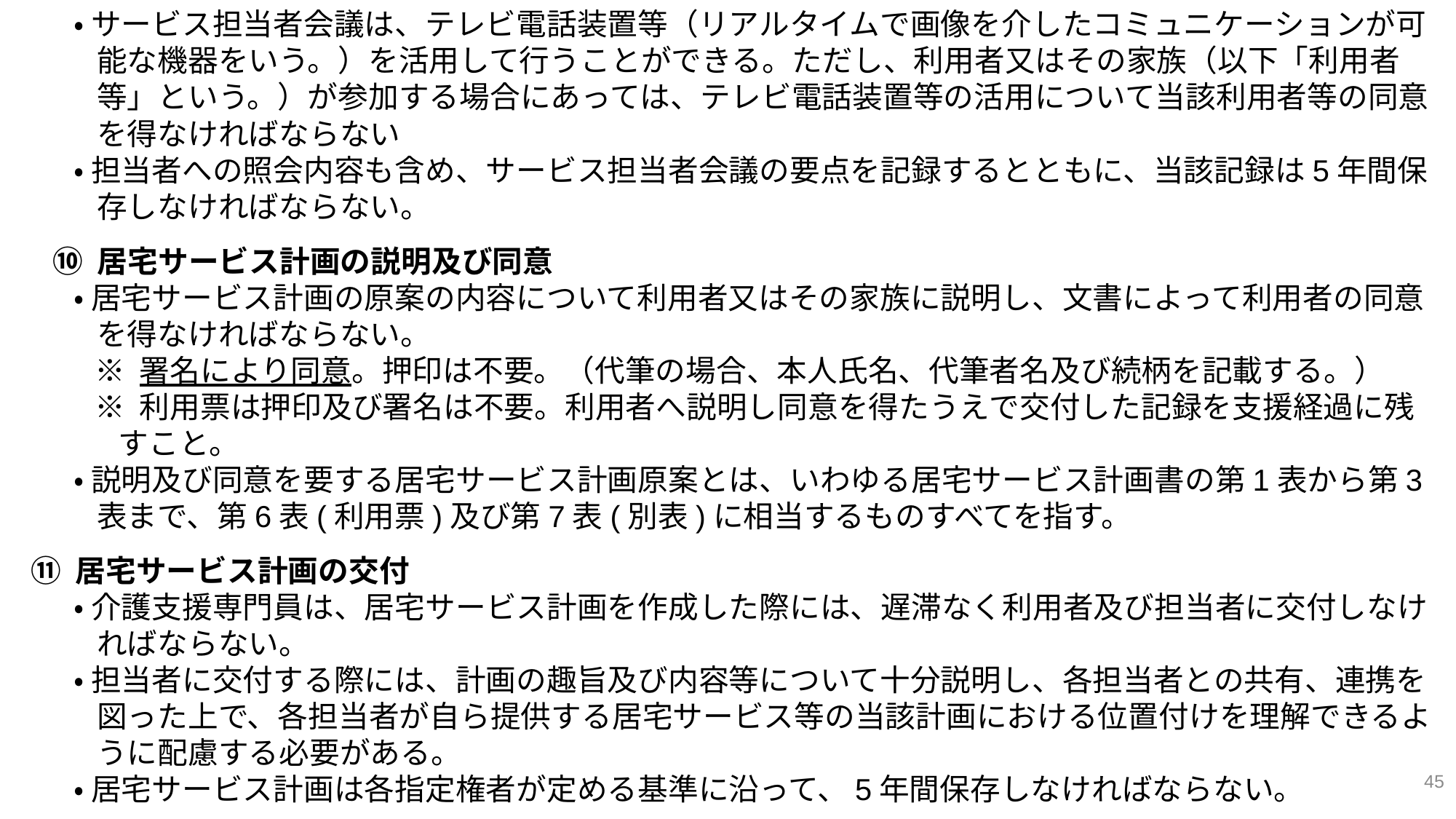

・ サービス担当者会議は、テレビ電話装置等（リアルタイムで画像を介したコミュニケーションが可能な機器をいう。）を活用して行うことができる。ただし、利用者又はその家族（以下「利用者等」という。）が参加する場合にあっては、テレビ電話装置等の活用について当該利用者等の同意を得なければならない
・ 担当者への照会内容も含め、サービス担当者会議の要点を記録するとともに、当該記録は5年間保存しなければならない。

⑩ 居宅サービス計画の説明及び同意
・ 居宅サービス計画の原案の内容について利用者又はその家族に説明し、文書によって利用者の同意を得なければならない。
※ 署名により同意。押印は不要。（代筆の場合、本人氏名、代筆者名及び続柄を記載する。）
※ 利用票は押印及び署名は不要。利用者へ説明し同意を得たうえで交付した記録を支援経過に残すこと。
・ 説明及び同意を要する居宅サービス計画原案とは、いわゆる居宅サービス計画書の第1表から第3表まで、第6表(利用票)及び第7表(別表)に相当するものすべてを指す。

⑪ 居宅サービス計画の交付
・ 介護支援専門員は、居宅サービス計画を作成した際には、遅滞なく利用者及び担当者に交付しなければならない。
・ 担当者に交付する際には、計画の趣旨及び内容等について十分説明し、各担当者との共有、連携を図った上で、各担当者が自ら提供する居宅サービス等の当該計画における位置付けを理解できるように配慮する必要がある。
・ 居宅サービス計画は各指定権者が定める基準に沿って、5年間保存しなければならない。

45